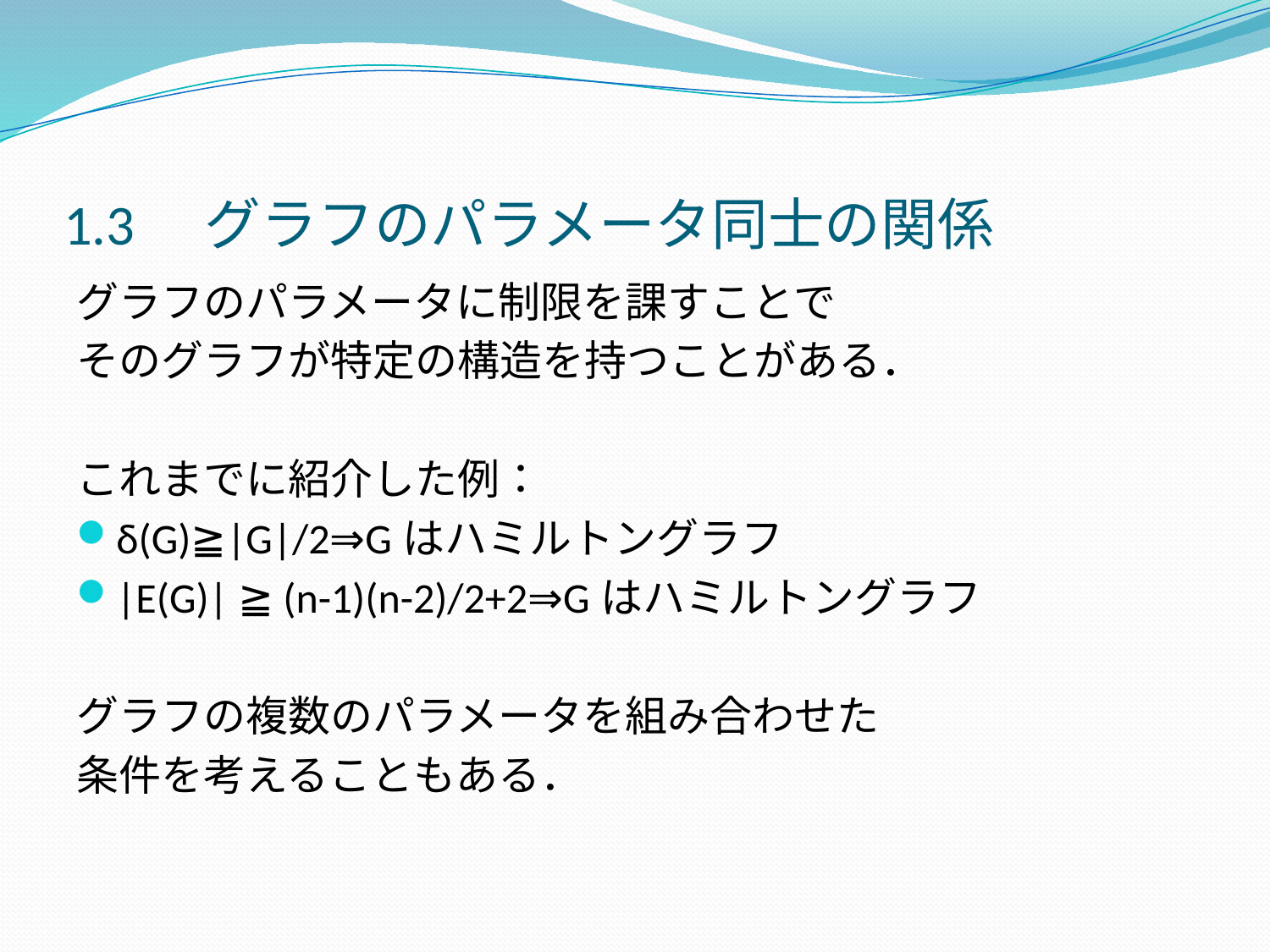

# 1.3　グラフのパラメータ同士の関係
グラフのパラメータに制限を課すことで
そのグラフが特定の構造を持つことがある．

これまでに紹介した例：
δ(G)≧|G|/2⇒Gはハミルトングラフ
|E(G)| ≧ (n-1)(n-2)/2+2⇒Gはハミルトングラフ

グラフの複数のパラメータを組み合わせた
条件を考えることもある．